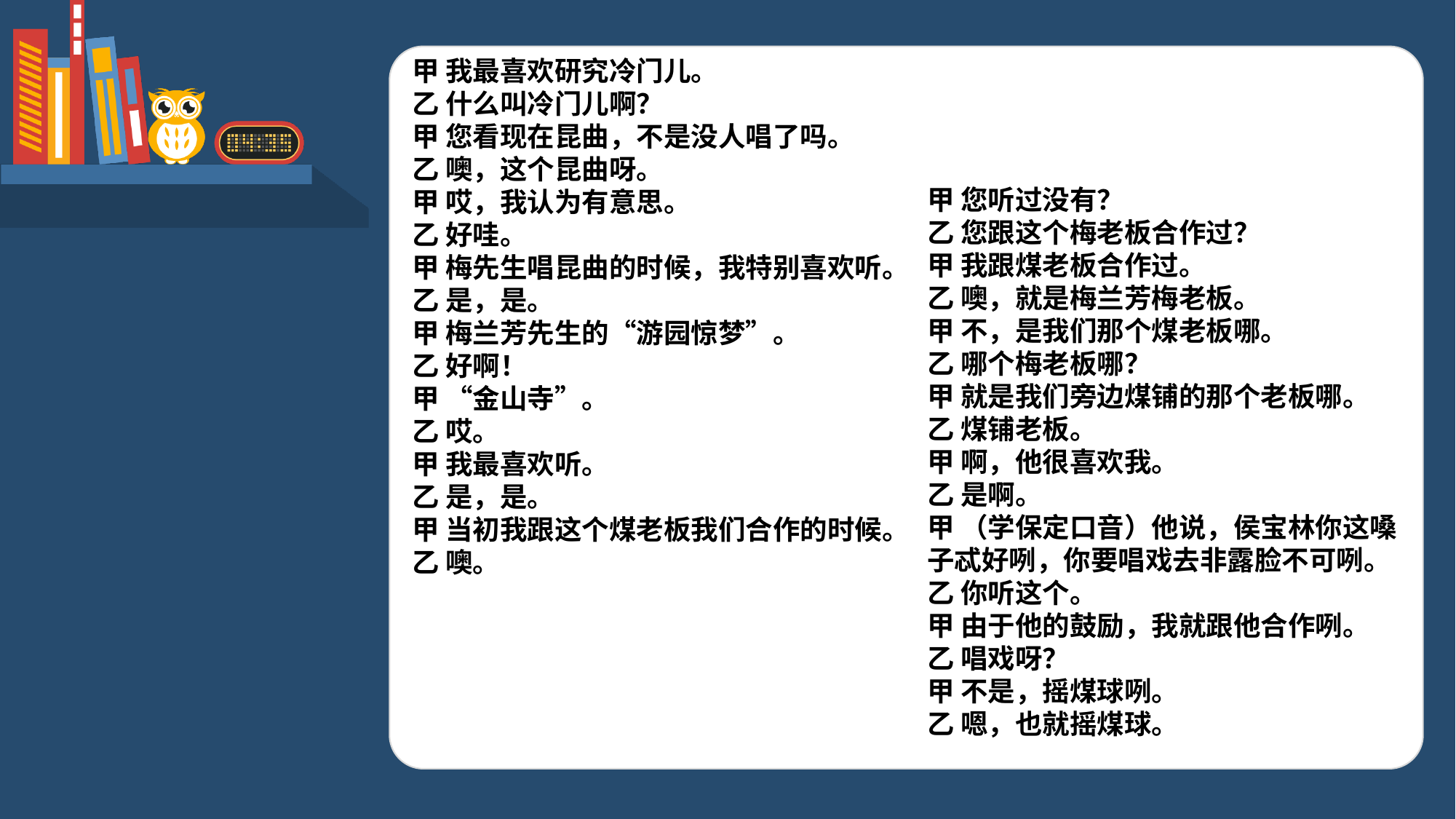

甲 我最喜欢研究冷门儿。
乙 什么叫冷门儿啊？
甲 您看现在昆曲，不是没人唱了吗。
乙 噢，这个昆曲呀。
甲 哎，我认为有意思。
乙 好哇。
甲 梅先生唱昆曲的时候，我特别喜欢听。
乙 是，是。
甲 梅兰芳先生的“游园惊梦”。
乙 好啊！
甲 “金山寺”。
乙 哎。
甲 我最喜欢听。
乙 是，是。
甲 当初我跟这个煤老板我们合作的时候。
乙 噢。
甲 您听过没有？
乙 您跟这个梅老板合作过？
甲 我跟煤老板合作过。
乙 噢，就是梅兰芳梅老板。
甲 不，是我们那个煤老板哪。
乙 哪个梅老板哪？
甲 就是我们旁边煤铺的那个老板哪。
乙 煤铺老板。
甲 啊，他很喜欢我。
乙 是啊。
甲 （学保定口音）他说，侯宝林你这嗓子忒好咧，你要唱戏去非露脸不可咧。
乙 你听这个。
甲 由于他的鼓励，我就跟他合作咧。
乙 唱戏呀？
甲 不是，摇煤球咧。
乙 嗯，也就摇煤球。